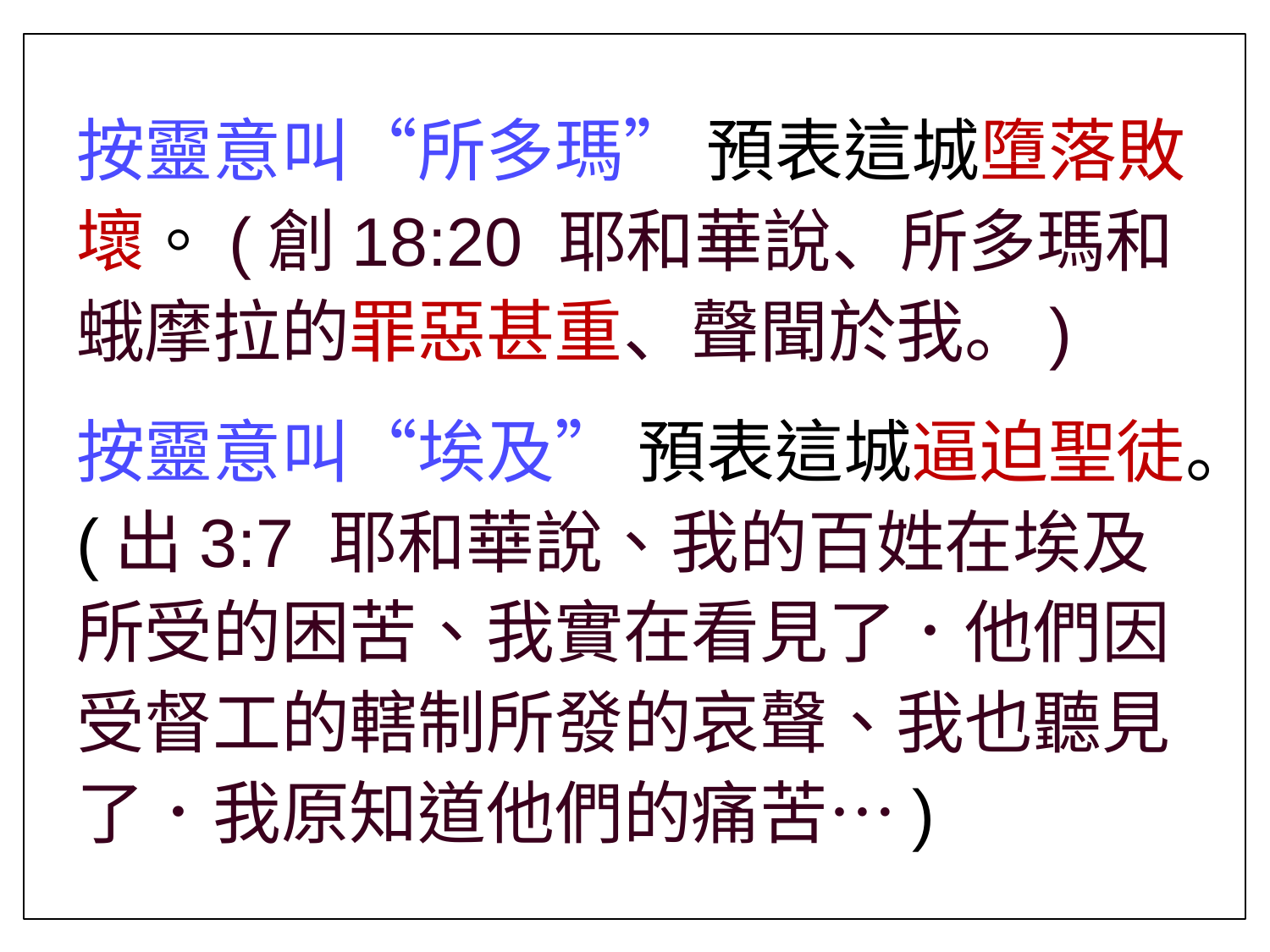

按靈意叫“所多瑪” 預表這城墮落敗壞。(創18:20 耶和華說、所多瑪和蛾摩拉的罪惡甚重、聲聞於我。)
按靈意叫“埃及” 預表這城逼迫聖徒。(出3:7 耶和華說、我的百姓在埃及所受的困苦、我實在看見了．他們因受督工的轄制所發的哀聲、我也聽見了．我原知道他們的痛苦…)